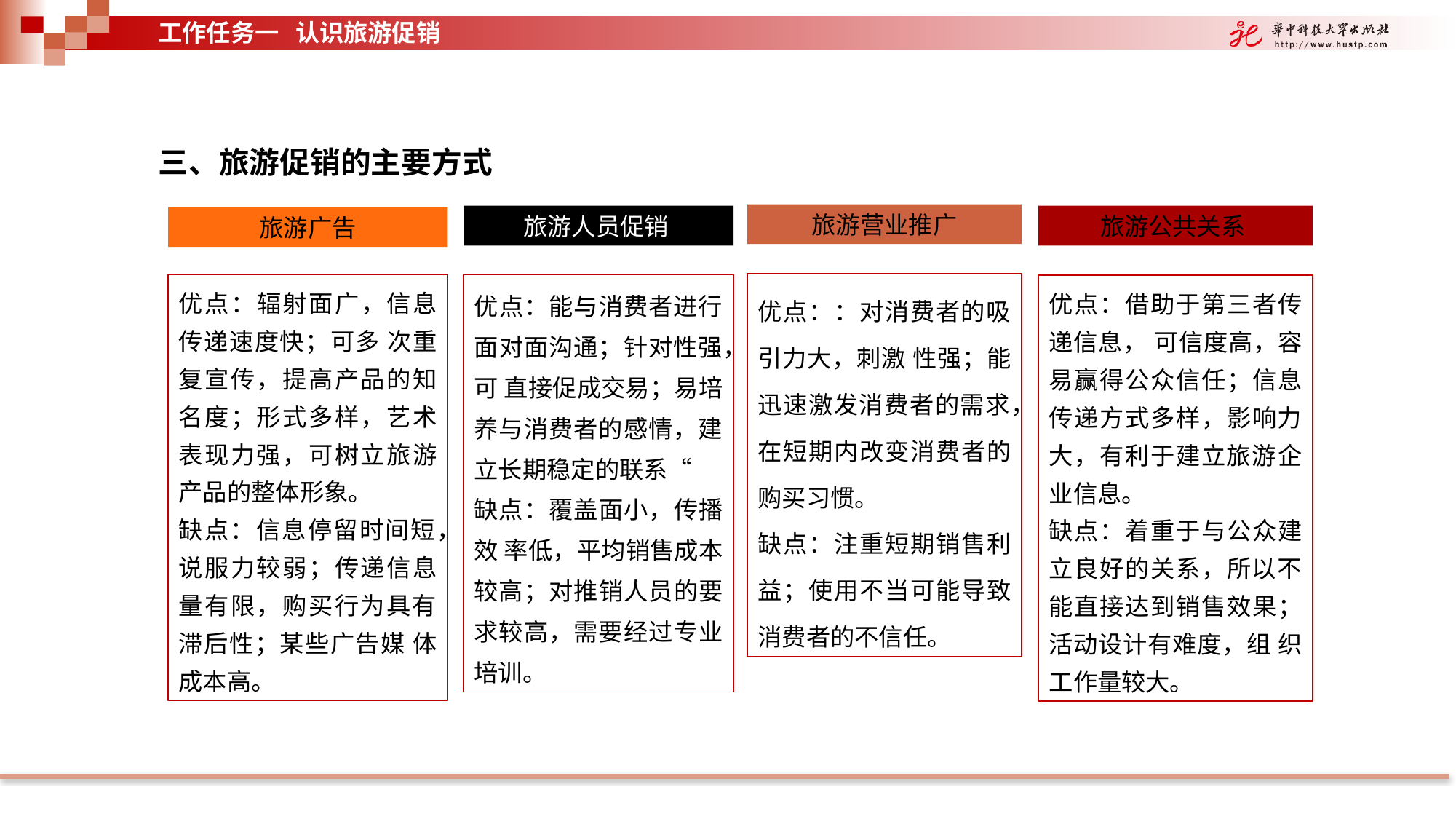

工作任务一   认识旅游促销
三、旅游促销的主要方式
旅游营业推广
旅游人员促销
旅游公共关系
旅游广告
优点：：对消费者的吸引力大，刺激 性强；能迅速激发消费者的需求，在短期内改变消费者的购买习惯。
缺点：注重短期销售利益；使用不当可能导致消费者的不信任。
优点：辐射面广，信息传递速度快；可多 次重复宣传，提高产品的知名度；形式多样，艺术表现力强，可树立旅游产品的整体形象。
缺点：信息停留时间短，说服力较弱；传递信息量有限，购买行为具有滞后性；某些广告媒 体成本高。
优点：能与消费者进行面对面沟通；针对性强，可 直接促成交易；易培养与消费者的感情，建立长期稳定的联系“
缺点：覆盖面小，传播效 率低，平均销售成本较高；对推销人员的要求较高，需要经过专业培训。
优点：借助于第三者传递信息， 可信度高，容易赢得公众信任；信息传递方式多样，影响力大，有利于建立旅游企业信息。
缺点：着重于与公众建立良好的关系，所以不能直接达到销售效果；活动设计有难度，组 织工作量较大。